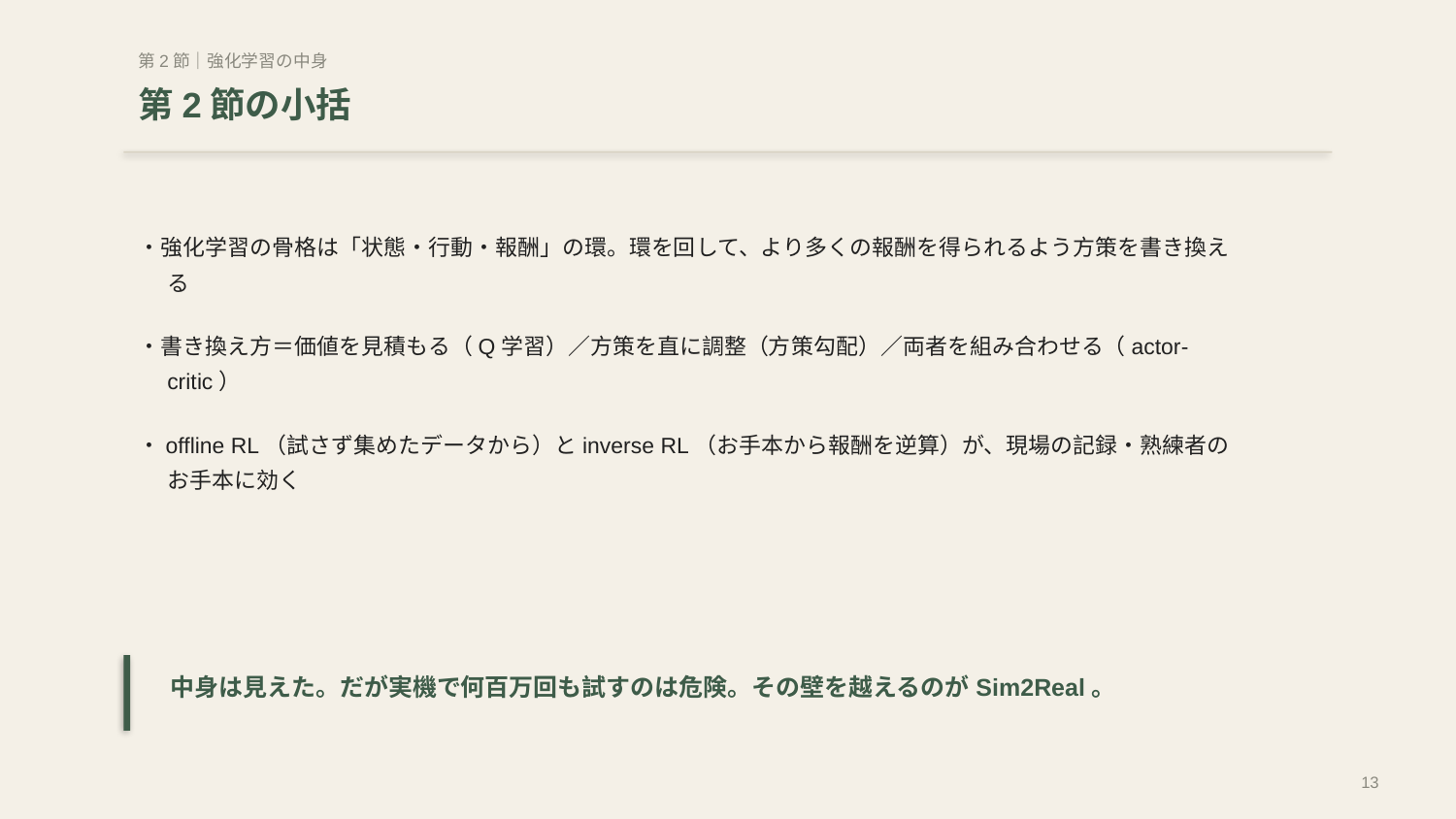

第2節｜強化学習の中身
第2節の小括

・強化学習の骨格は「状態・行動・報酬」の環。環を回して、より多くの報酬を得られるよう方策を書き換える
・書き換え方＝価値を見積もる（Q学習）／方策を直に調整（方策勾配）／両者を組み合わせる（actor-critic）
・offline RL（試さず集めたデータから）とinverse RL（お手本から報酬を逆算）が、現場の記録・熟練者のお手本に効く

中身は見えた。だが実機で何百万回も試すのは危険。その壁を越えるのがSim2Real。
13